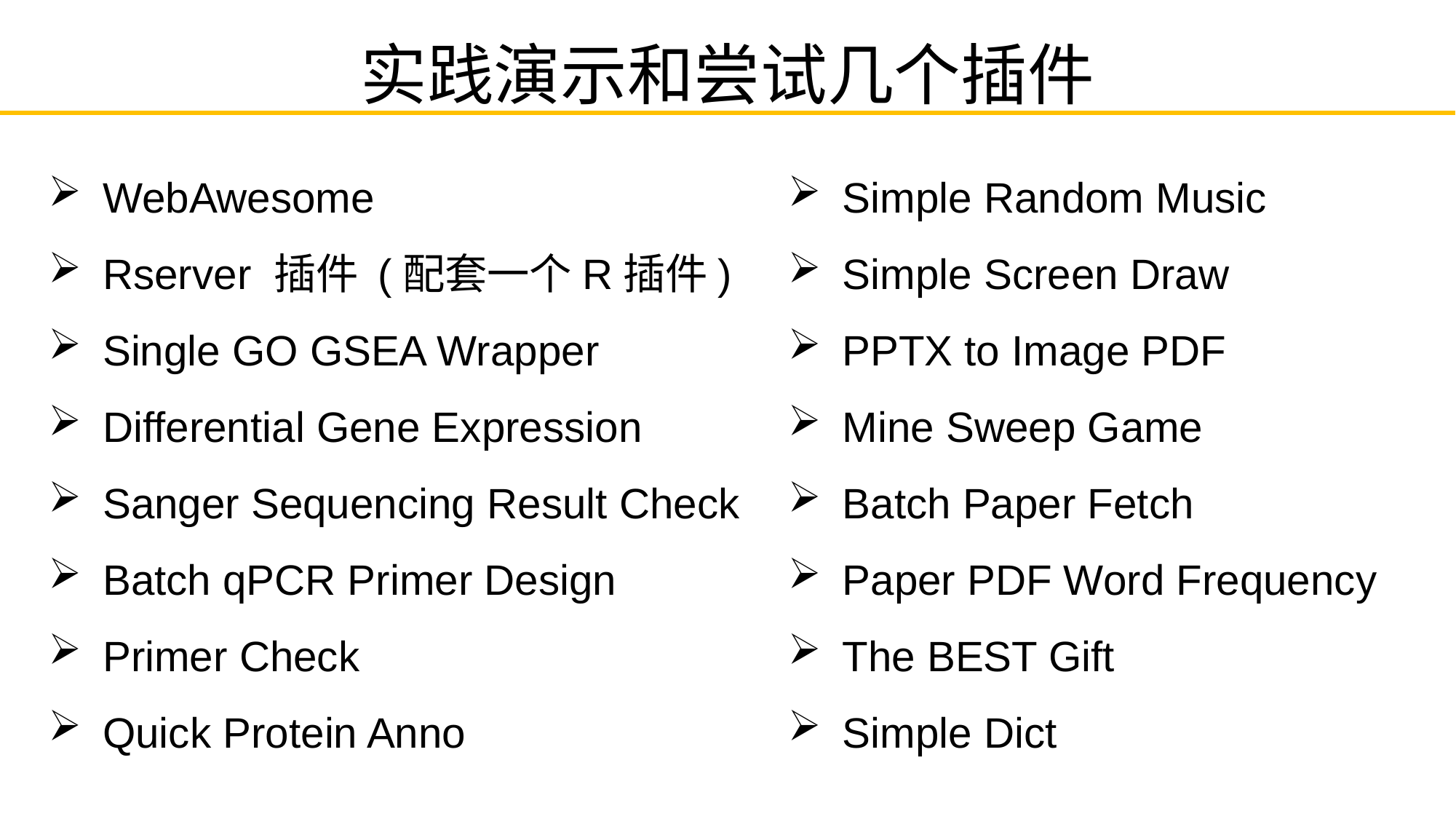

实践演示和尝试几个插件
WebAwesome
Rserver 插件 (配套一个R插件)
Single GO GSEA Wrapper
Differential Gene Expression
Sanger Sequencing Result Check
Batch qPCR Primer Design
Primer Check
Quick Protein Anno
Simple Random Music
Simple Screen Draw
PPTX to Image PDF
Mine Sweep Game
Batch Paper Fetch
Paper PDF Word Frequency
The BEST Gift
Simple Dict